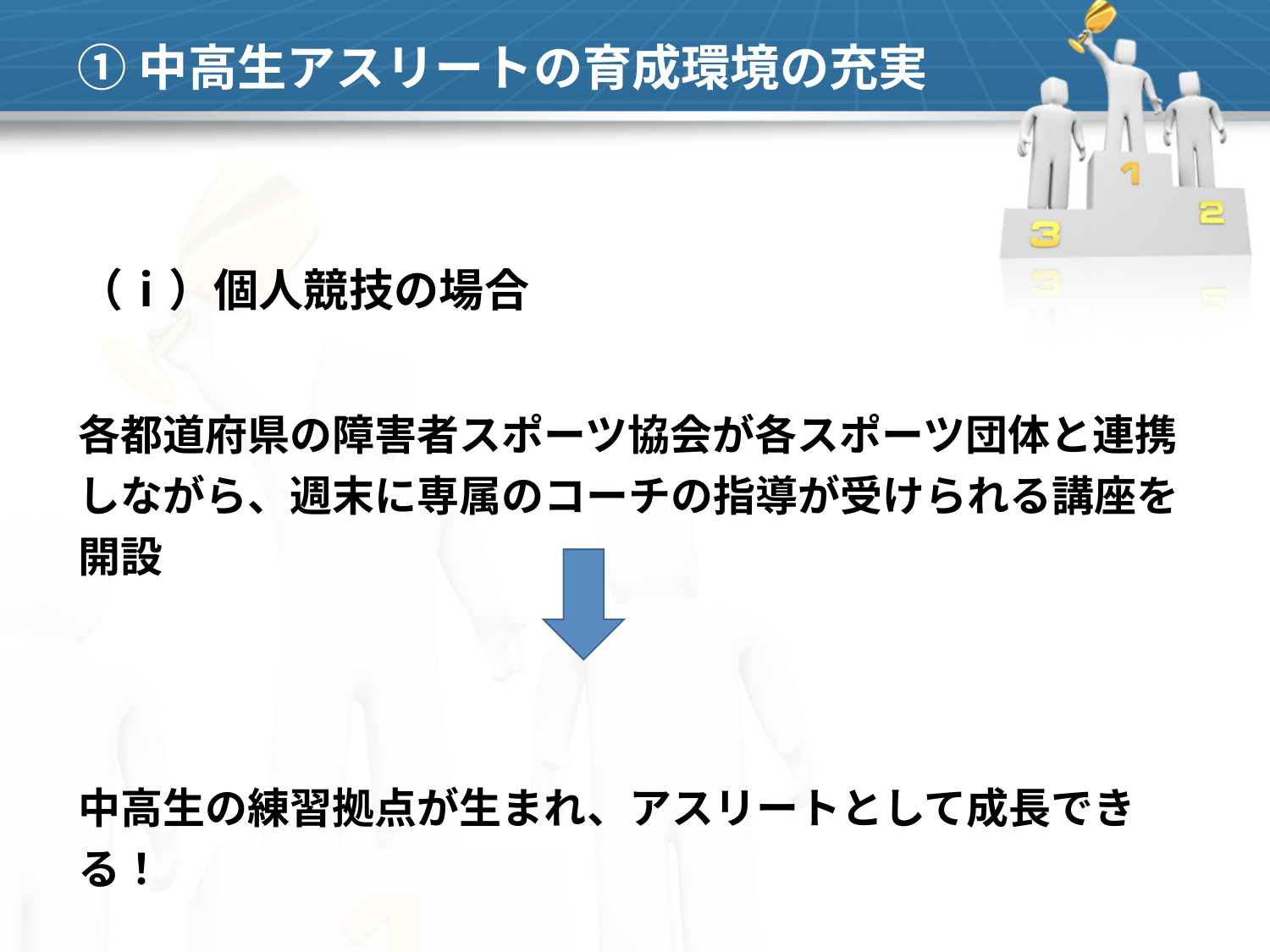

# ①中高生アスリートの育成環境の充実
（ⅰ）個人競技の場合

各都道府県の障害者スポーツ協会が各スポーツ団体と連携しながら、週末に専属のコーチの指導が受けられる講座を開設

中高生の練習拠点が生まれ、アスリートとして成長できる！